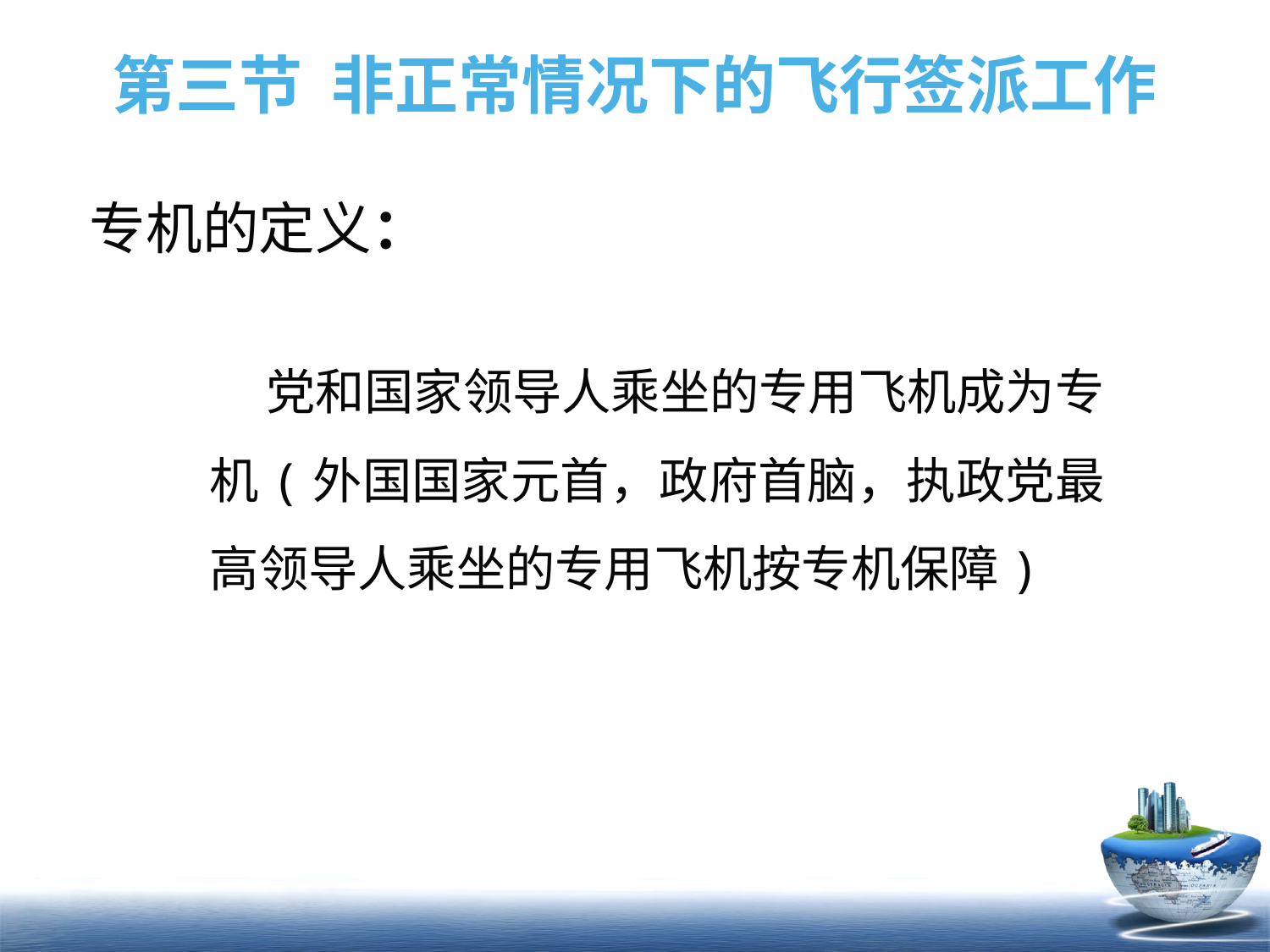

# 第三节  非正常情况下的飞行签派工作
专机的定义：
    党和国家领导人乘坐的专用飞机成为专机(外国国家元首，政府首脑，执政党最高领导人乘坐的专用飞机按专机保障)